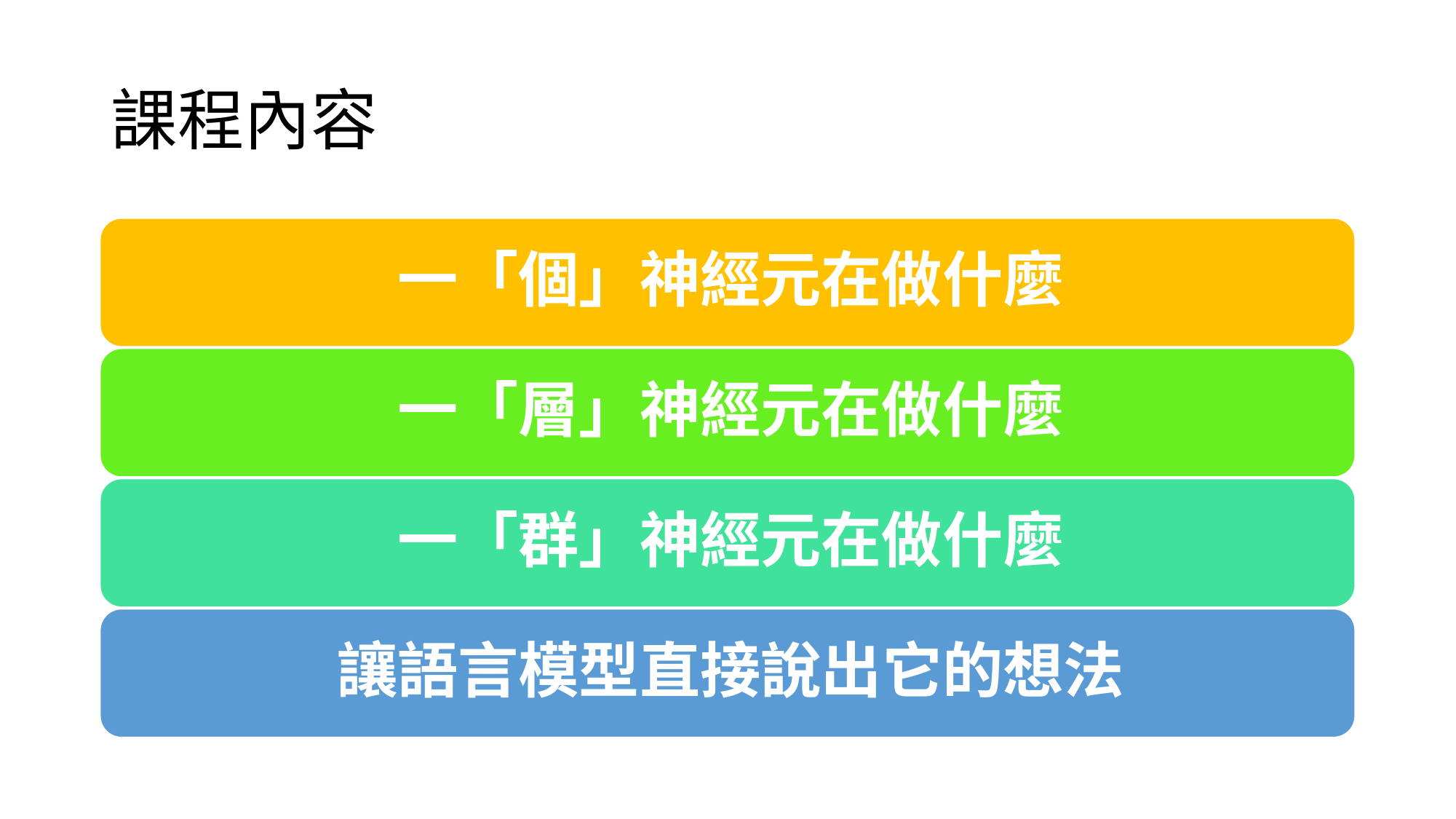

# 課程內容
一「個」神經元在做什麼
一「層」神經元在做什麼
一「群」神經元在做什麼
讓語言模型直接說出它的想法